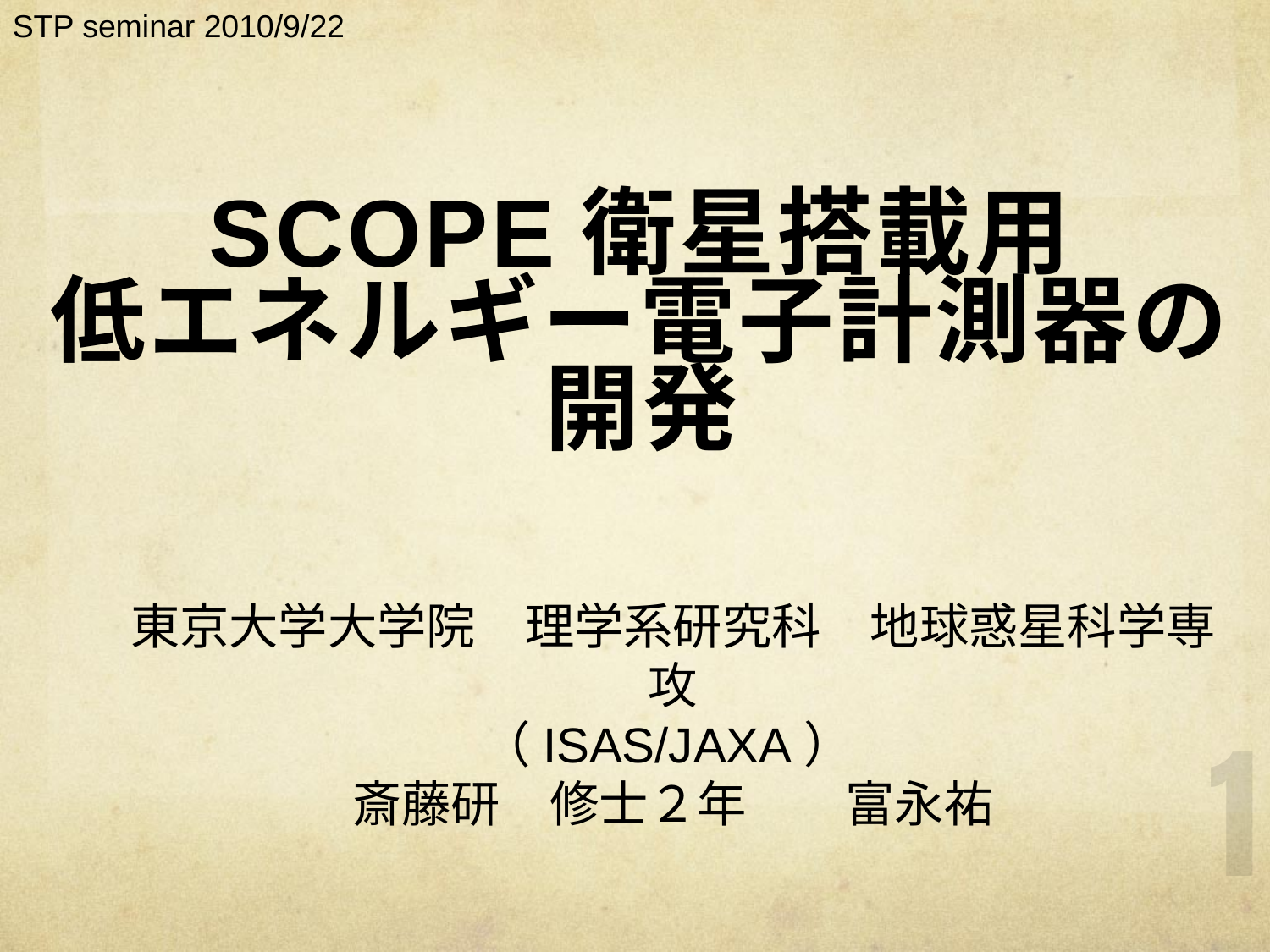

STP seminar 2010/9/22
# SCOPE衛星搭載用 低エネルギー電子計測器の開発
東京大学大学院　理学系研究科　地球惑星科学専攻
（ISAS/JAXA）
斎藤研　修士２年　　富永祐
1